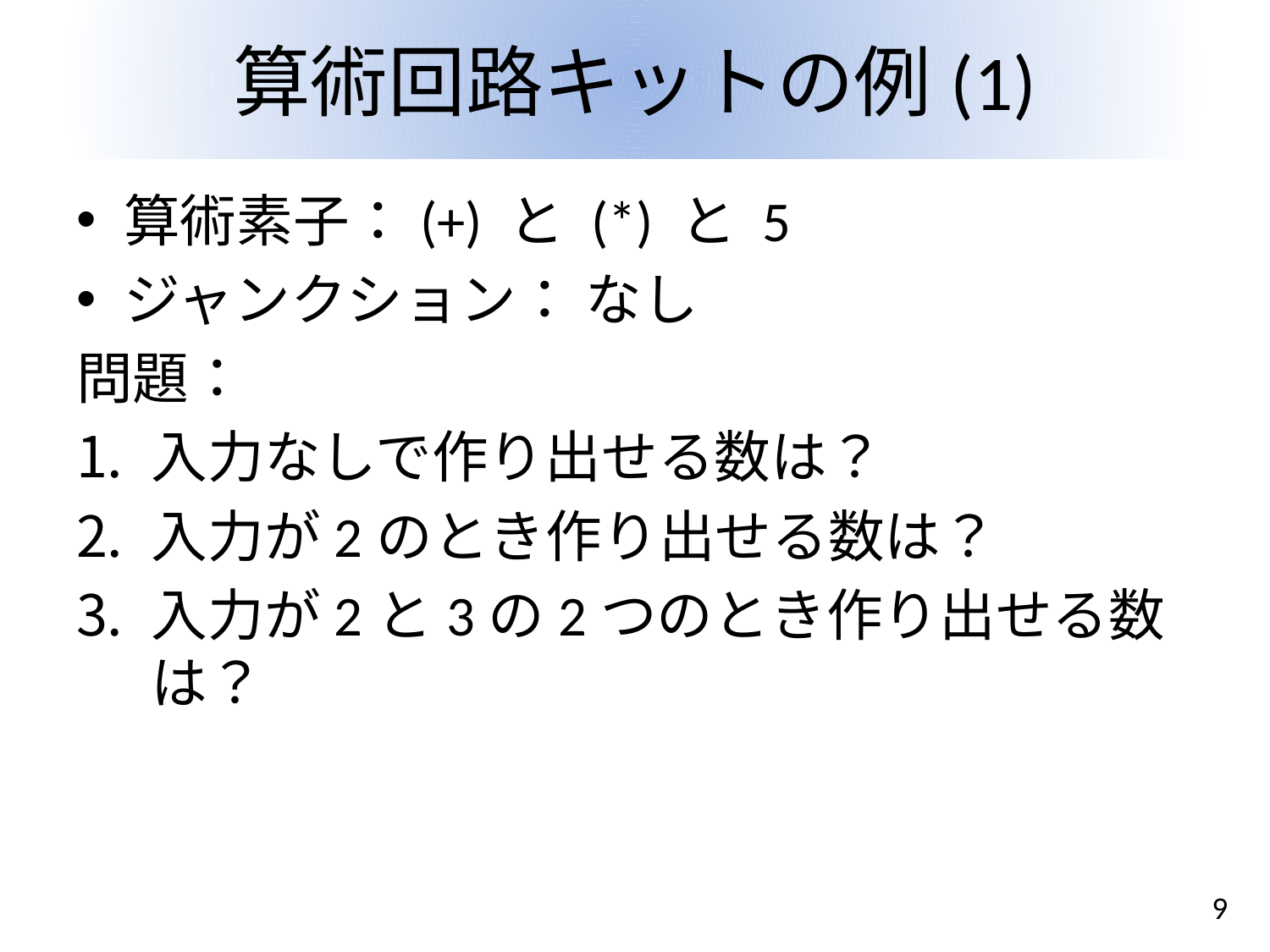

# 算術回路キットの例(1)
算術素子：(+) と (*) と 5
ジャンクション： なし
問題：
入力なしで作り出せる数は？
入力が2のとき作り出せる数は？
入力が2と3の2つのとき作り出せる数は？
9